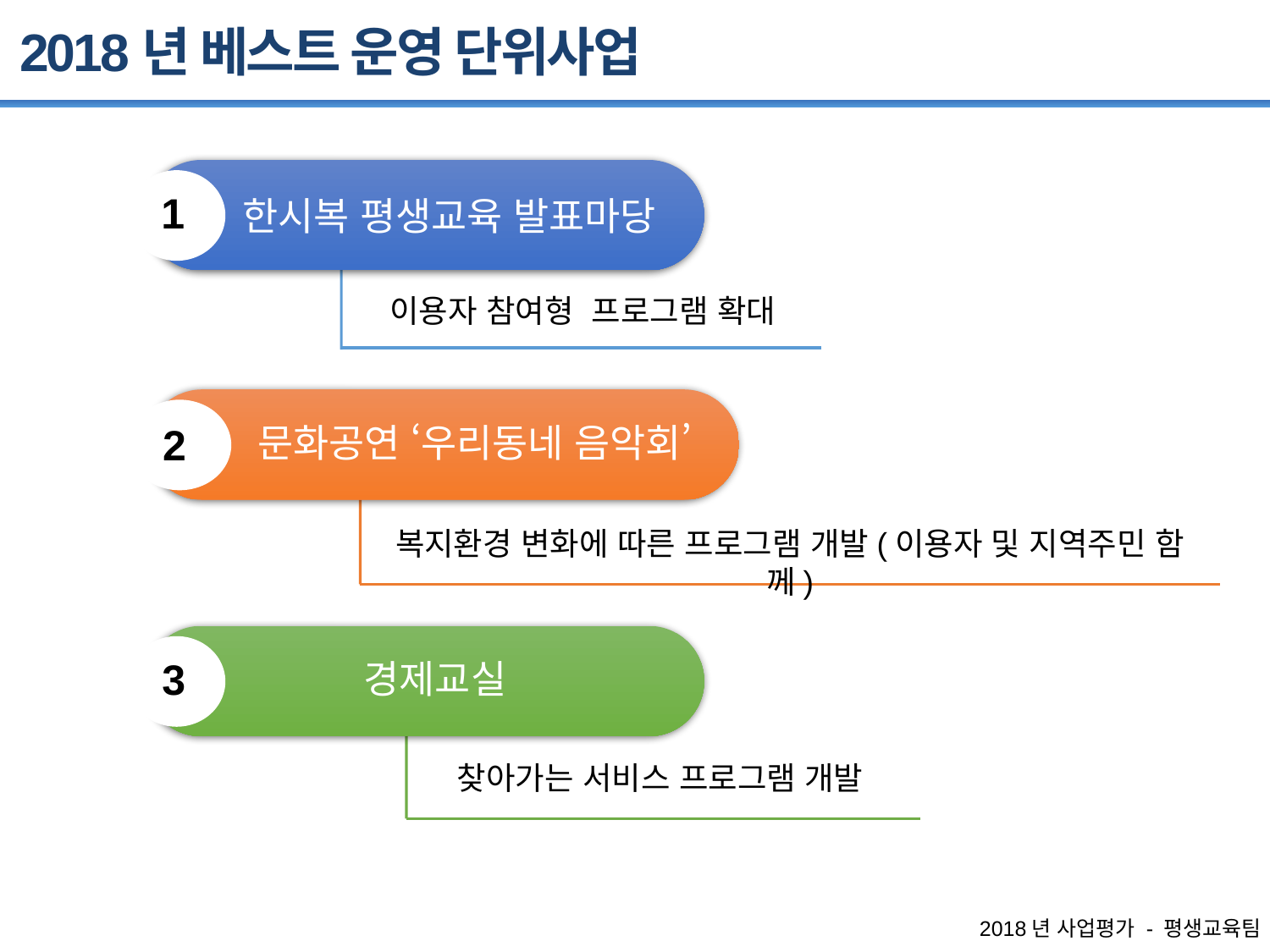

2018년 베스트 운영 단위사업
    한시복 평생교육 발표마당

1
이용자 참여형  프로그램 확대
     문화공연 ‘우리동네 음악회’

2
복지환경 변화에 따른 프로그램 개발(이용자 및 지역주민 함께)
 경제교실

3
찾아가는 서비스 프로그램 개발
2018년 사업평가 - 평생교육팀